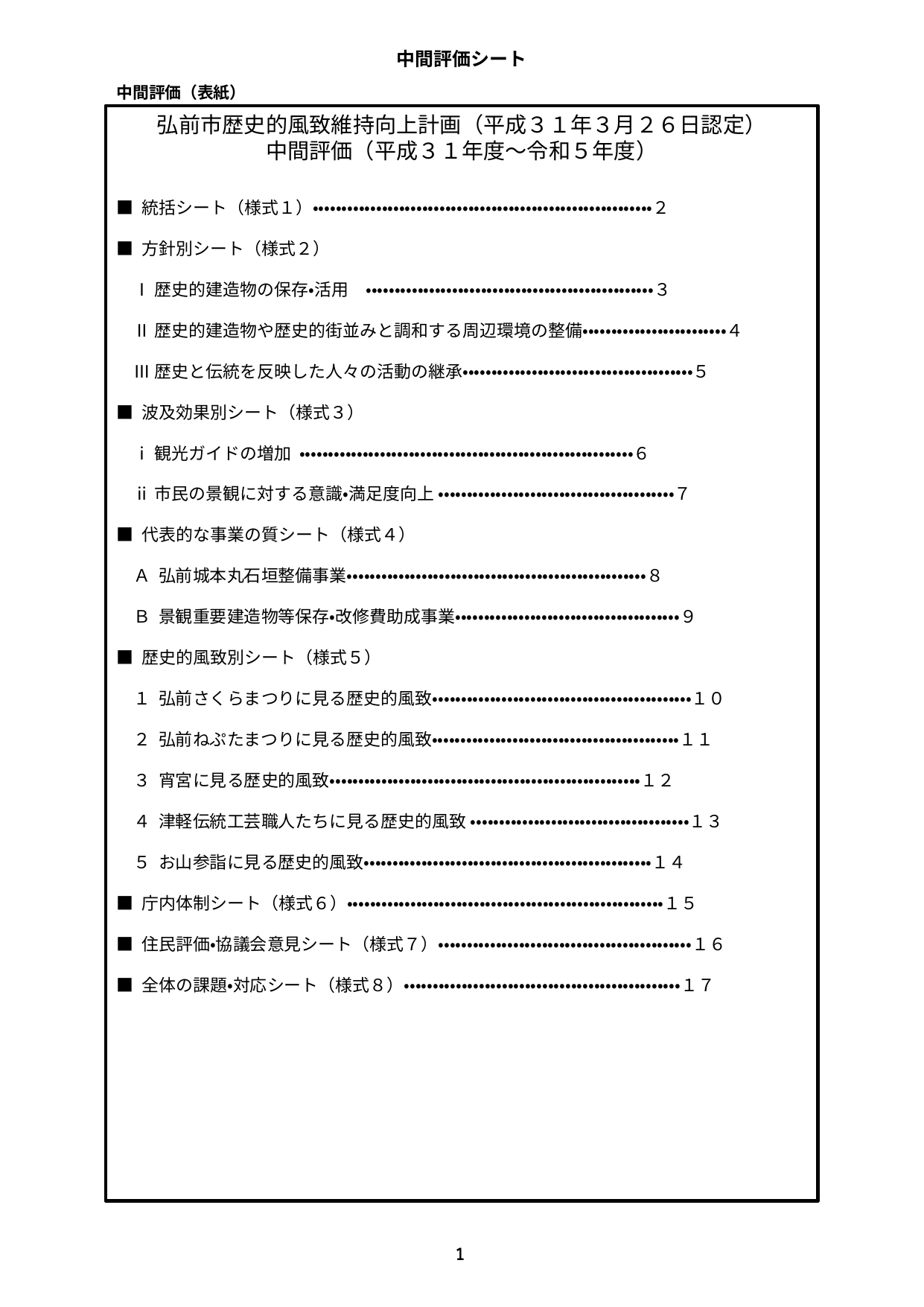

中間評価シート
中間評価（表紙）

弘前市歴史的風致維持向上計画（平成３１年３月２６日認定）
中間評価（平成３１年度～令和５年度）

■ 統括シート（様式１）・・・・・・・・・・・・・・・・・・・・・・・・・・・・・・・・・・・・・・・・・・・・・・・・・・・・・・・・・・・２

■ 方針別シート（様式２）

　Ⅰ 歴史的建造物の保存・活用　・・・・・・・・・・・・・・・・・・・・・・・・・・・・・・・・・・・・・・・・・・・・・・・・・・３

　Ⅱ 歴史的建造物や歴史的街並みと調和する周辺環境の整備・・・・・・・・・・・・・・・・・・・・・・・・・４

　Ⅲ 歴史と伝統を反映した人々の活動の継承・・・・・・・・・・・・・・・・・・・・・・・・・・・・・・・・・・・・・・・・５

■ 波及効果別シート（様式３）

　ⅰ 観光ガイドの増加  ・・・・・・・・・・・・・・・・・・・・・・・・・・・・・・・・・・・・・・・・・・・・・・・・・・・・・・・・・・６

　ⅱ 市民の景観に対する意識・満足度向上 ・・・・・・・・・・・・・・・・・・・・・・・・・・・・・・・・・・・・・・・・・７

■ 代表的な事業の質シート（様式４）

　Ａ  弘前城本丸石垣整備事業・・・・・・・・・・・・・・・・・・・・・・・・・・・・・・・・・・・・・・・・・・・・・・・・・・・・８

　Ｂ  景観重要建造物等保存・改修費助成事業・・・・・・・・・・・・・・・・・・・・・・・・・・・・・・・・・・・・・・・９

■ 歴史的風致別シート（様式５）

　１  弘前さくらまつりに見る歴史的風致・・・・・・・・・・・・・・・・・・・・・・・・・・・・・・・・・・・・・・・・・・・・・１０

　２  弘前ねぷたまつりに見る歴史的風致・・・・・・・・・・・・・・・・・・・・・・・・・・・・・・・・・・・・・・・・・・・１１

　３  宵宮に見る歴史的風致・・・・・・・・・・・・・・・・・・・・・・・・・・・・・・・・・・・・・・・・・・・・・・・・・・・・・・１２

　４  津軽伝統工芸職人たちに見る歴史的風致 ・・・・・・・・・・・・・・・・・・・・・・・・・・・・・・・・・・・・・・１３

　５  お山参詣に見る歴史的風致・・・・・・・・・・・・・・・・・・・・・・・・・・・・・・・・・・・・・・・・・・・・・・・・・・１４

■ 庁内体制シート（様式６）・・・・・・・・・・・・・・・・・・・・・・・・・・・・・・・・・・・・・・・・・・・・・・・・・・・・・・・１５

■ 住民評価・協議会意見シート（様式７）・・・・・・・・・・・・・・・・・・・・・・・・・・・・・・・・・・・・・・・・・・・・１６

■ 全体の課題・対応シート（様式８）・・・・・・・・・・・・・・・・・・・・・・・・・・・・・・・・・・・・・・・・・・・・・・・・１７
1
1